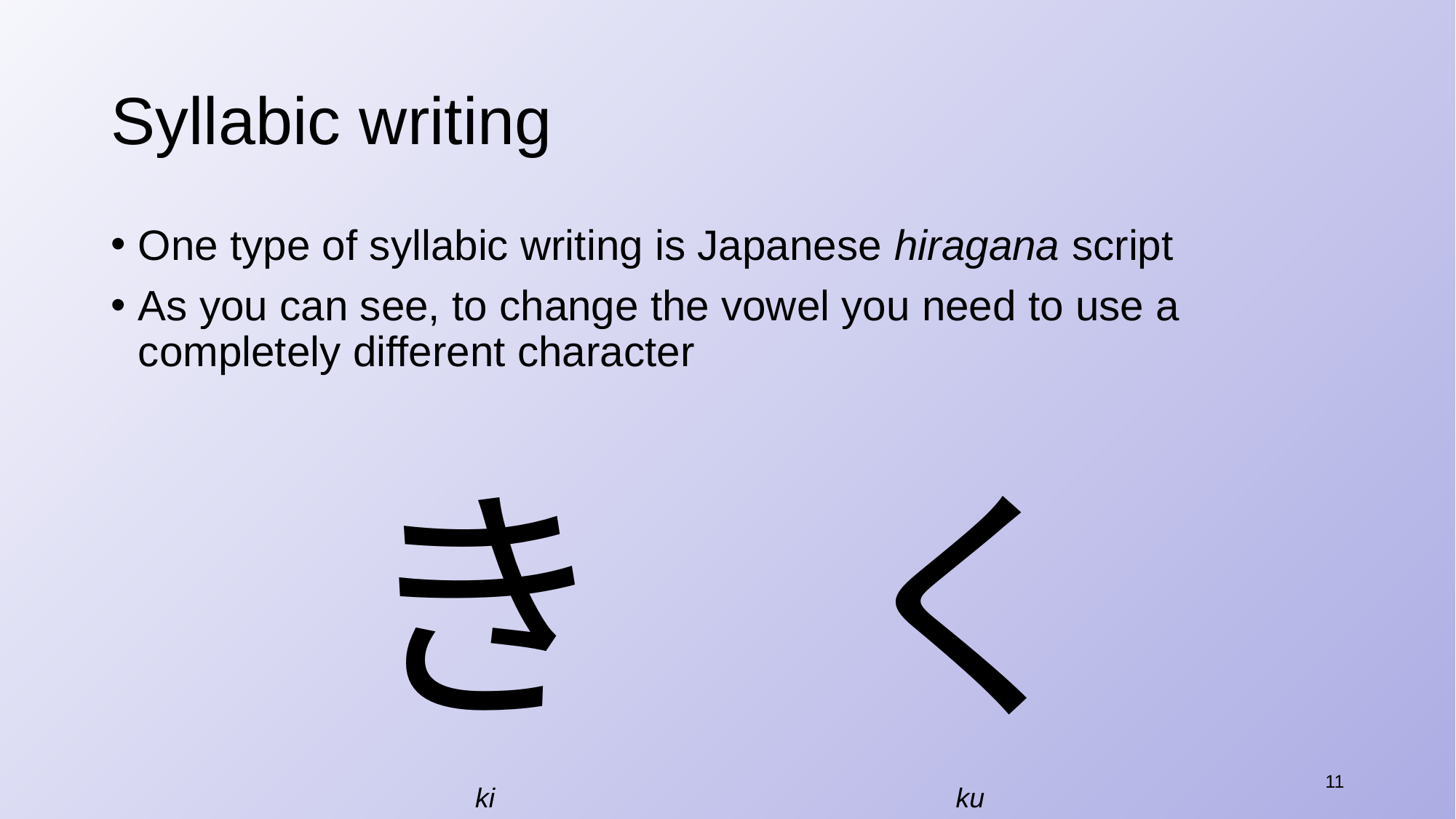

# Syllabic writing
One type of syllabic writing is Japanese hiragana script
As you can see, to change the vowel you need to use a completely different character
| き | く |
| --- | --- |
| ki | ku |
11